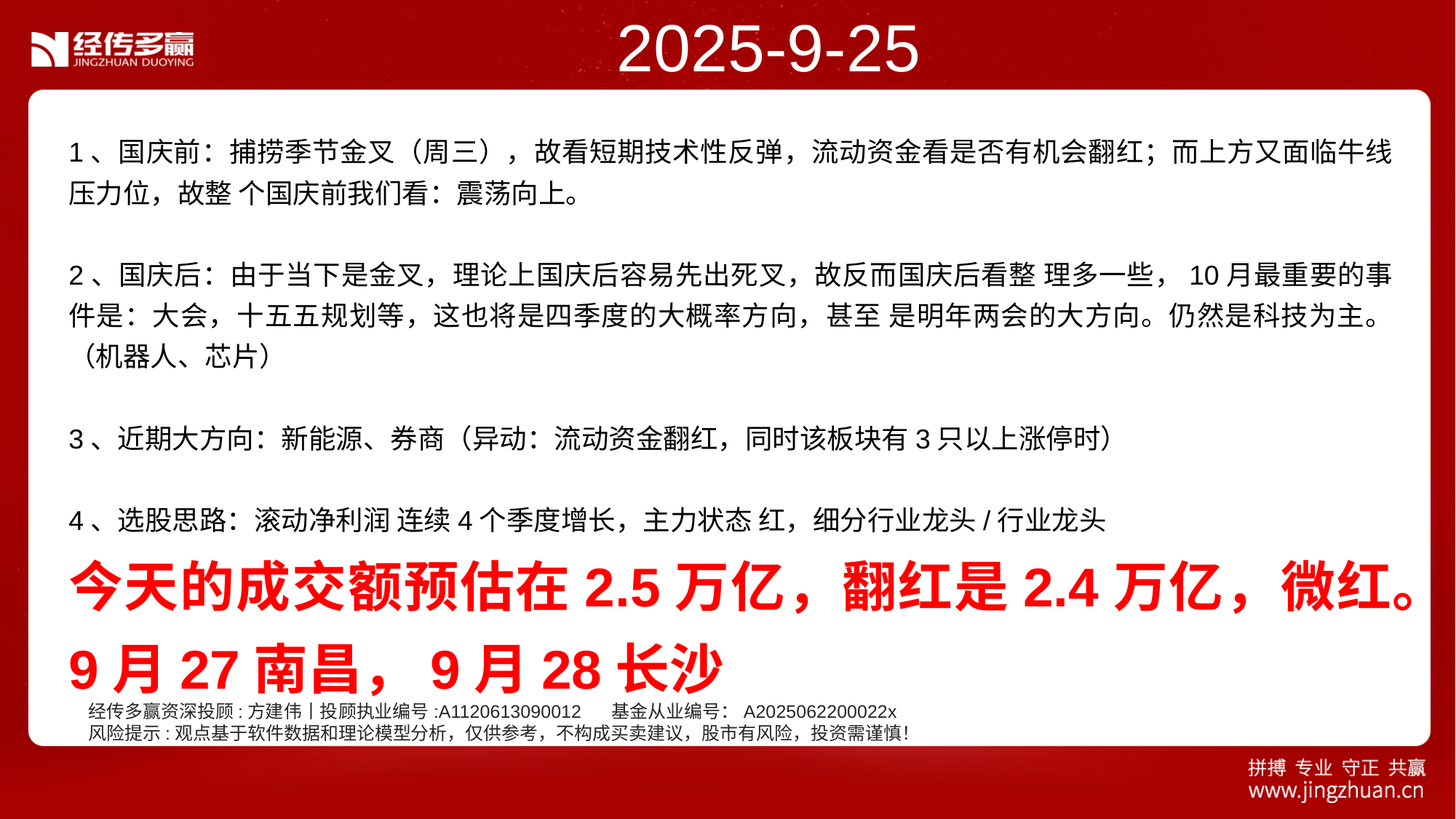

2025-9-25
1、国庆前：捕捞季节金叉（周三），故看短期技术性反弹，流动资金看是否有机会翻红；而上方又面临牛线压力位，故整 个国庆前我们看：震荡向上。

2、国庆后：由于当下是金叉，理论上国庆后容易先出死叉，故反而国庆后看整 理多一些，10月最重要的事件是：大会，十五五规划等，这也将是四季度的大概率方向，甚至 是明年两会的大方向。仍然是科技为主。（机器人、芯片）

3、近期大方向：新能源、券商（异动：流动资金翻红，同时该板块有3只以上涨停时）

4、选股思路：滚动净利润 连续4个季度增长，主力状态 红，细分行业龙头/行业龙头
今天的成交额预估在2.5万亿，翻红是2.4万亿，微红。
9月27南昌，9月28长沙